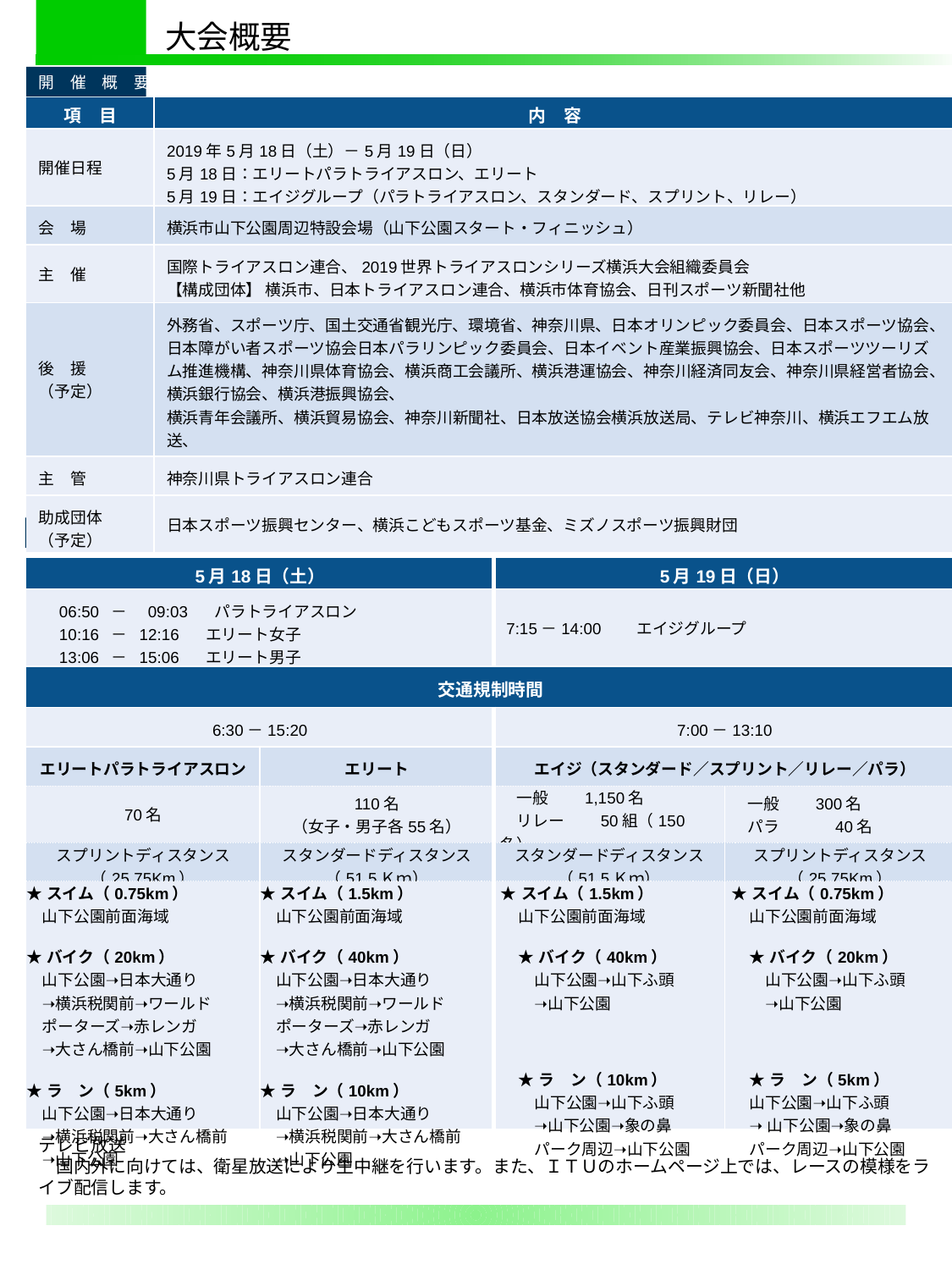

大会概要

開　催　概　要
| 項　目 | 内　容 |
| --- | --- |
| 開催日程 | 2019年5月18日（土）－5月19日（日） 5月18日：エリートパラトライアスロン、エリート 5月19日：エイジグループ（パラトライアスロン、スタンダード、スプリント、リレー） |
| 会　場 | 横浜市山下公園周辺特設会場（山下公園スタート・フィニッシュ） |
| 主　催 | 国際トライアスロン連合、2019世界トライアスロンシリーズ横浜大会組織委員会 【構成団体】 横浜市、日本トライアスロン連合、横浜市体育協会、日刊スポーツ新聞社他 |
| 後　援 （予定） | 外務省、スポーツ庁、国土交通省観光庁、環境省、神奈川県、日本オリンピック委員会、日本スポーツ協会、日本障がい者スポーツ協会日本パラリンピック委員会、日本イベント産業振興協会、日本スポーツツーリズム推進機構、神奈川県体育協会、横浜商工会議所、横浜港運協会、神奈川経済同友会、神奈川県経営者協会、横浜銀行協会、横浜港振興協会、 横浜青年会議所、横浜貿易協会、神奈川新聞社、日本放送協会横浜放送局、テレビ神奈川、横浜エフエム放送、 アール・エフ・ラジオ日本 |
| 主　管 | 神奈川県トライアスロン連合 |
| 助成団体 （予定） | 日本スポーツ振興センター、横浜こどもスポーツ基金、ミズノスポーツ振興財団 |
競技スケジュール（予定）
| 5月18日（土） |  | 5月19日（日） |  |
| --- | --- | --- | --- |
| 06:50 －　09:03　 パラトライアスロン 　10:16 － 12:16　 エリート女子 　13:06 － 15:06　 エリート男子 |  | 7:15－14:00　　エイジグループ |  |
| 交通規制時間 |  |  |  |
| 6:30－15:20 |  | 7:00－13:10 |  |
| エリートパラトライアスロン | エリート | エイジ（スタンダード／スプリント／リレー／パラ） |  |
| 70名 | 110名 （女子・男子各55名） | 一般　　1,150名 　リレー　　50組（150名） | 一般　　300名 　パラ　　　 40名 |
| スプリントディスタンス （25.75Km） | スタンダードディスタンス （51.5Ｋｍ） | スタンダードディスタンス （51.5Ｋｍ） | スプリントディスタンス （25.75Km） |
| ★スイム（0.75km） 　山下公園前面海域 ★バイク（20km） 　山下公園➝日本大通り 　➝横浜税関前➝ワールド 　ポーターズ➝赤レンガ 　➝大さん橋前➝山下公園 ★ラ　ン（5km） 　山下公園➝日本大通り 　➝横浜税関前➝大さん橋前 　➝山下公園 | ★スイム（1.5km） 　山下公園前面海域 ★バイク（40km） 　山下公園➝日本大通り 　➝横浜税関前➝ワールド 　ポーターズ➝赤レンガ 　➝大さん橋前➝山下公園 ★ラ　ン（10km） 　山下公園➝日本大通り 　➝横浜税関前➝大さん橋前 　➝山下公園 | ★スイム（1.5km） 山下公園前面海域   ★バイク（40km） 　山下公園➝山下ふ頭 　➝山下公園     ★ラ　ン（10km） 　山下公園➝山下ふ頭 　➝山下公園➝象の鼻 　パーク周辺➝山下公園 | ★スイム（0.75km） 山下公園前面海域   ★バイク（20km） 　山下公園➝山下ふ頭 　➝山下公園     ★ラ　ン（5km） 山下公園➝山下ふ頭 ➝山下公園➝象の鼻 パーク周辺➝山下公園 |
テレビ放送
　国内外に向けては、衛星放送により生中継を行います。また、ＩＴＵのホームページ上では、レースの模様をライブ配信します。